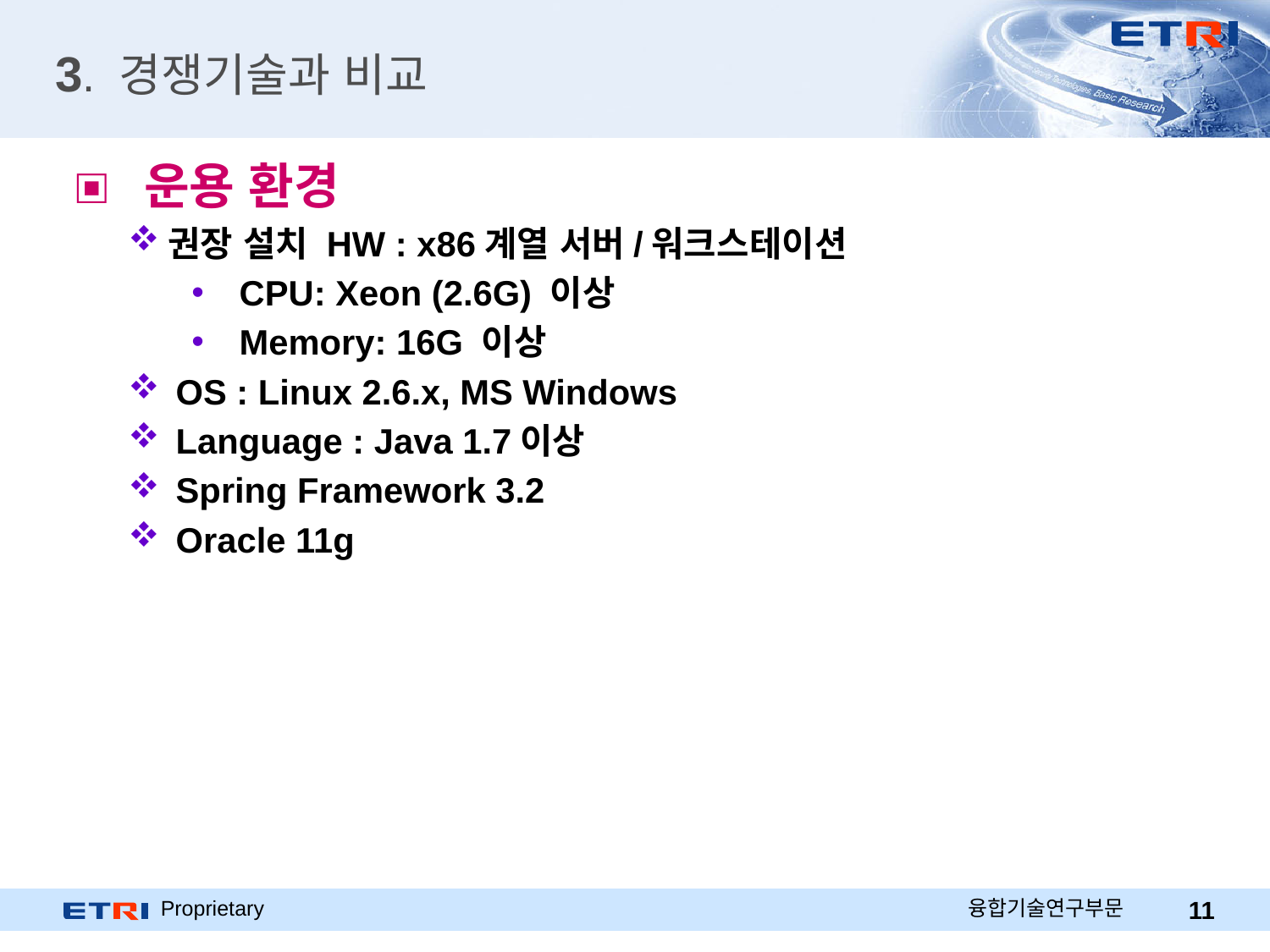

# 3. 경쟁기술과 비교
 운용 환경
권장 설치 HW : x86계열 서버/워크스테이션
CPU: Xeon (2.6G) 이상
Memory: 16G 이상
OS : Linux 2.6.x, MS Windows
Language : Java 1.7이상
Spring Framework 3.2
Oracle 11g
융합기술연구부문
11